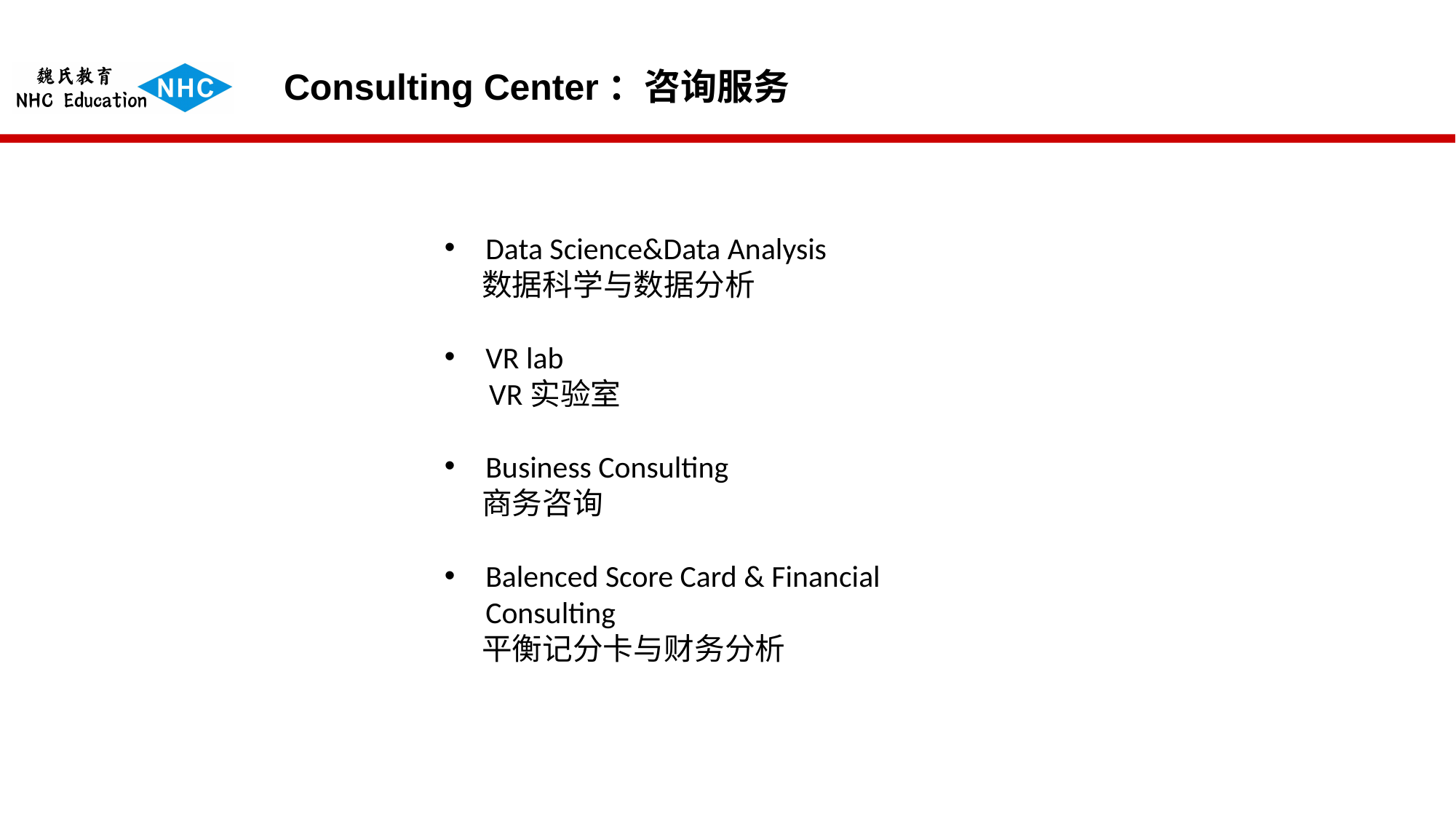

Consulting Center：咨询服务
Data Science&Data Analysis
　 数据科学与数据分析

VR lab
　 VR实验室

Business Consulting
　 商务咨询

Balenced Score Card & Financial Consulting
　 平衡记分卡与财务分析